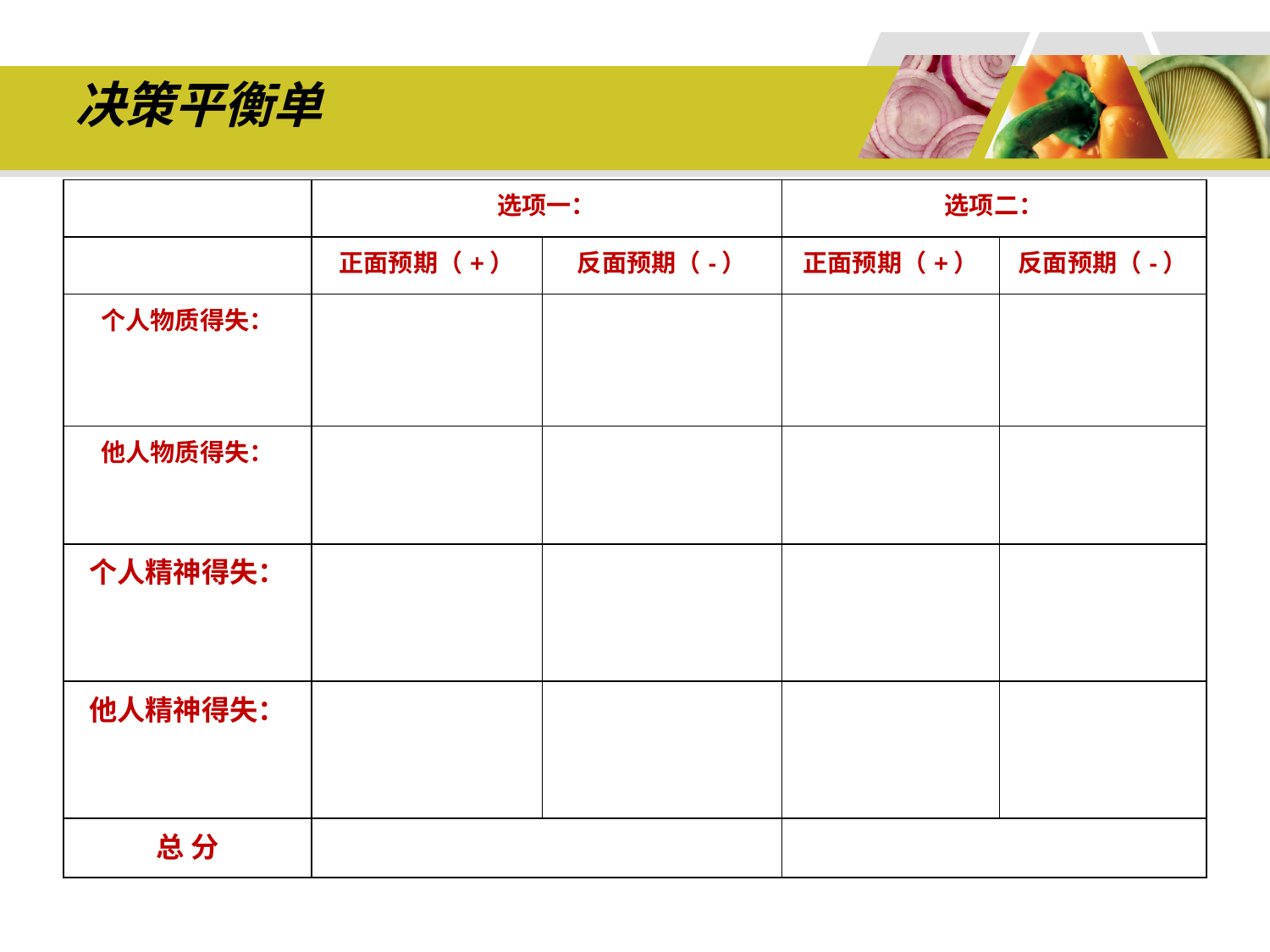

# 决策平衡单
|  | 选项一： |  | 选项二： |  |
| --- | --- | --- | --- | --- |
|  | 正面预期（+） | 反面预期（-） | 正面预期（+） | 反面预期（-） |
| 个人物质得失： |  |  |  |  |
| 他人物质得失： |  |  |  |  |
| 个人精神得失： |  |  |  |  |
| 他人精神得失： |  |  |  |  |
| 总 分 |  |  |  |  |